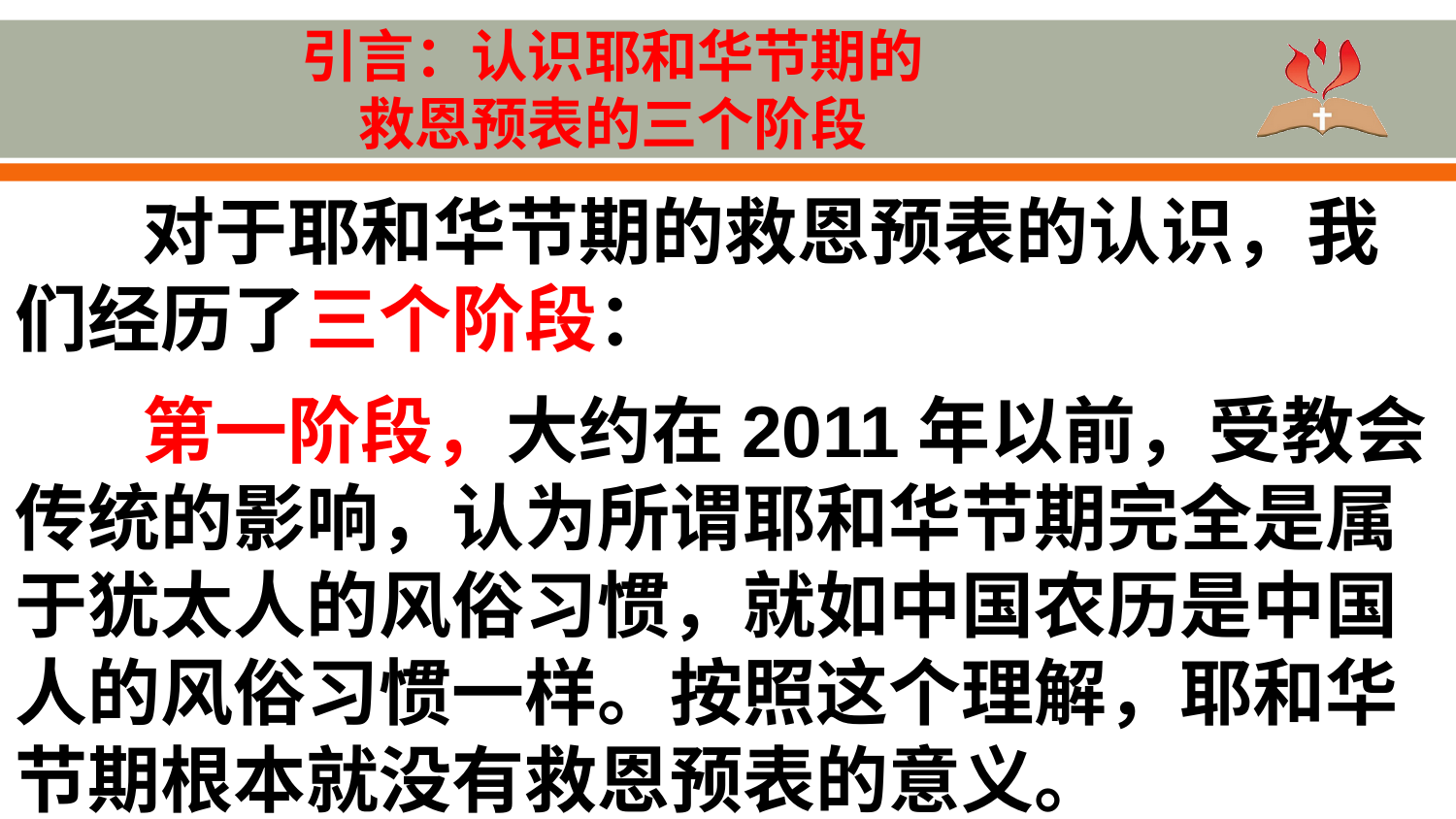

# 引言：认识耶和华节期的 救恩预表的三个阶段
对于耶和华节期的救恩预表的认识，我们经历了三个阶段：
第一阶段，大约在2011年以前，受教会传统的影响，认为所谓耶和华节期完全是属于犹太人的风俗习惯，就如中国农历是中国人的风俗习惯一样。按照这个理解，耶和华节期根本就没有救恩预表的意义。